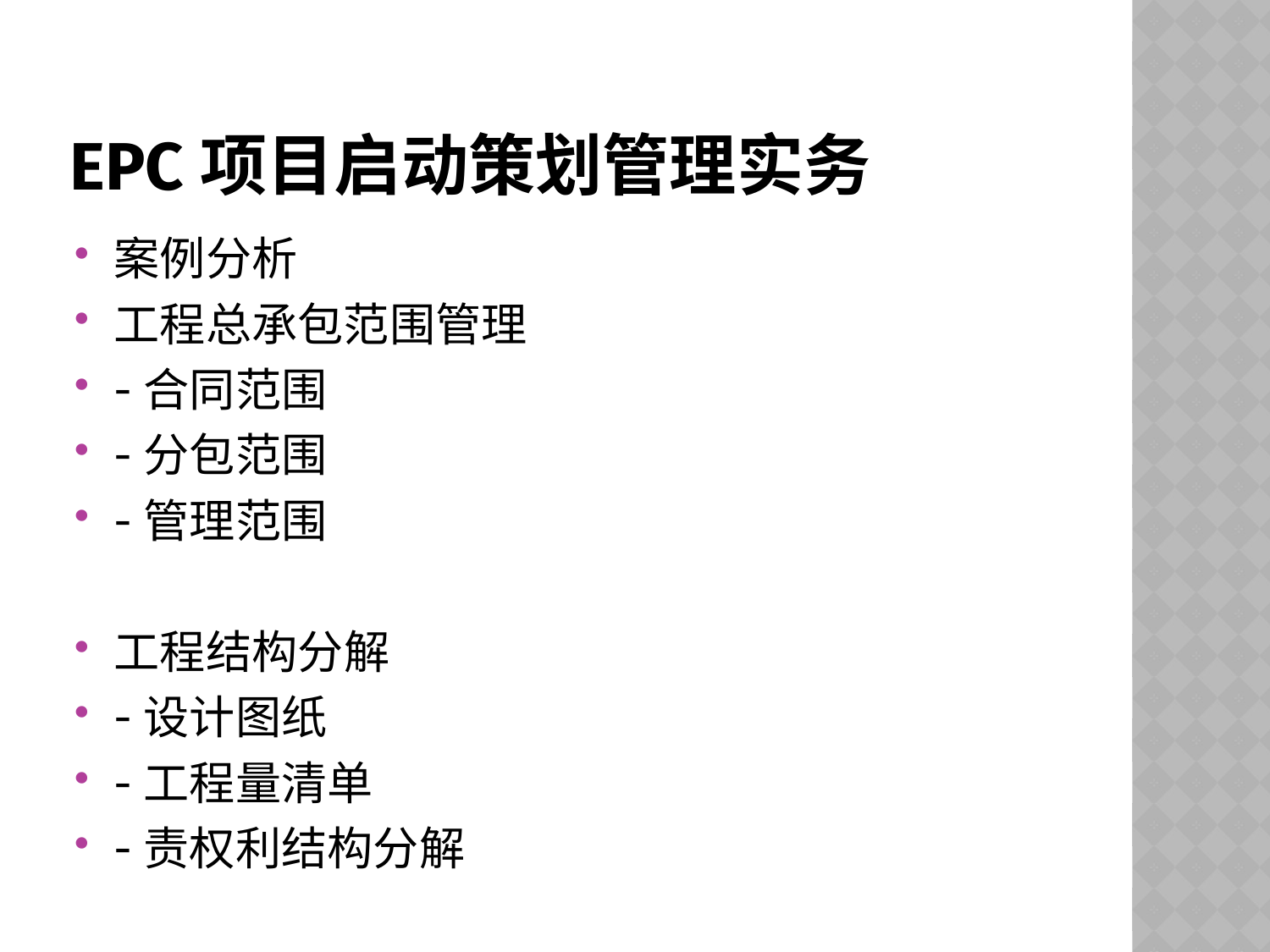

# EPC项目启动策划管理实务
案例分析
工程总承包范围管理
-合同范围
-分包范围
-管理范围

工程结构分解
-设计图纸
-工程量清单
-责权利结构分解